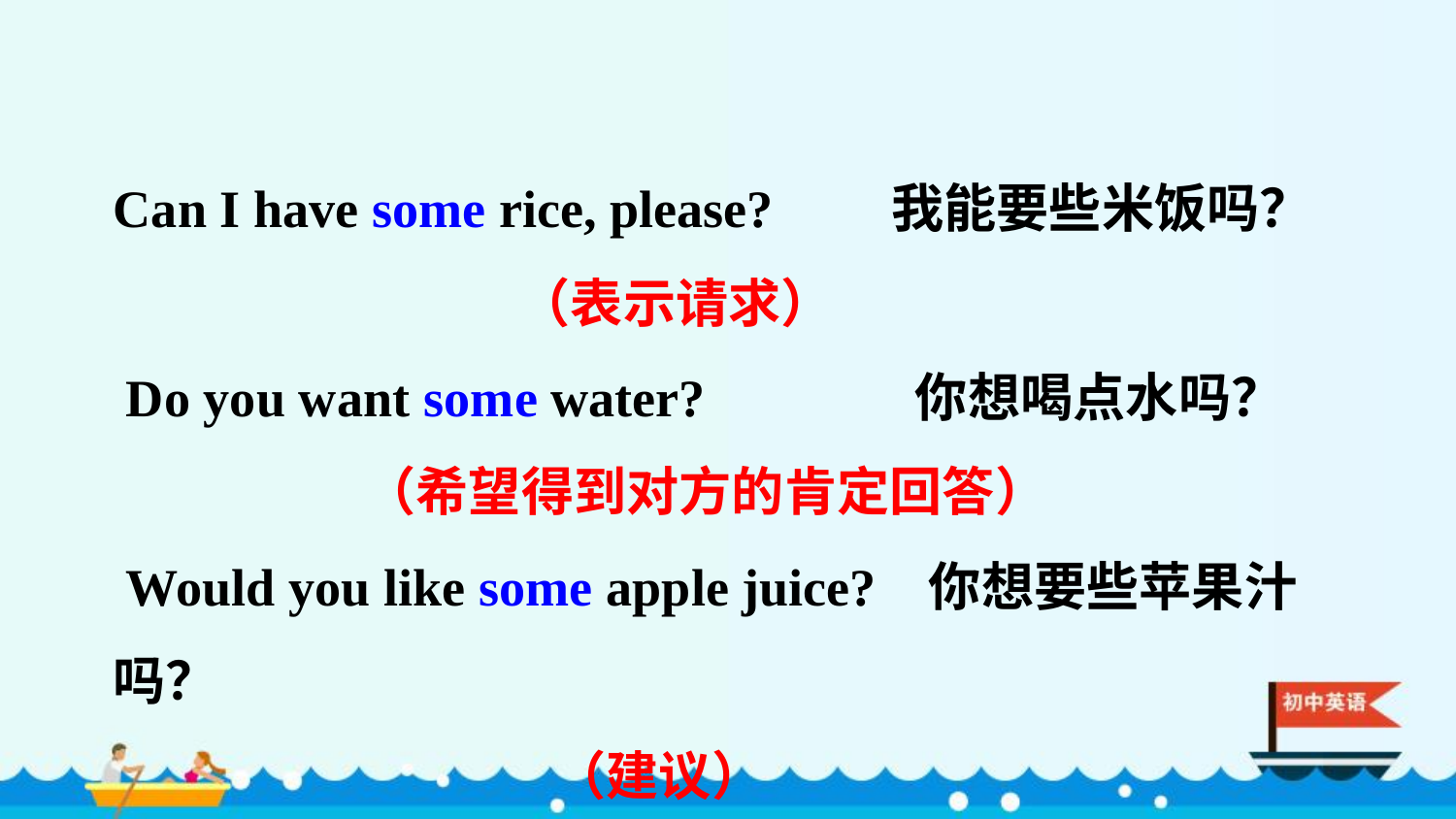

Can I have some rice, please?        我能要些米饭吗？
                                 （表示请求）
 Do you want some water?               你想喝点水吗？
                    （希望得到对方的肯定回答）
 Would you like some apple juice?   你想要些苹果汁吗？
                                    （建议）